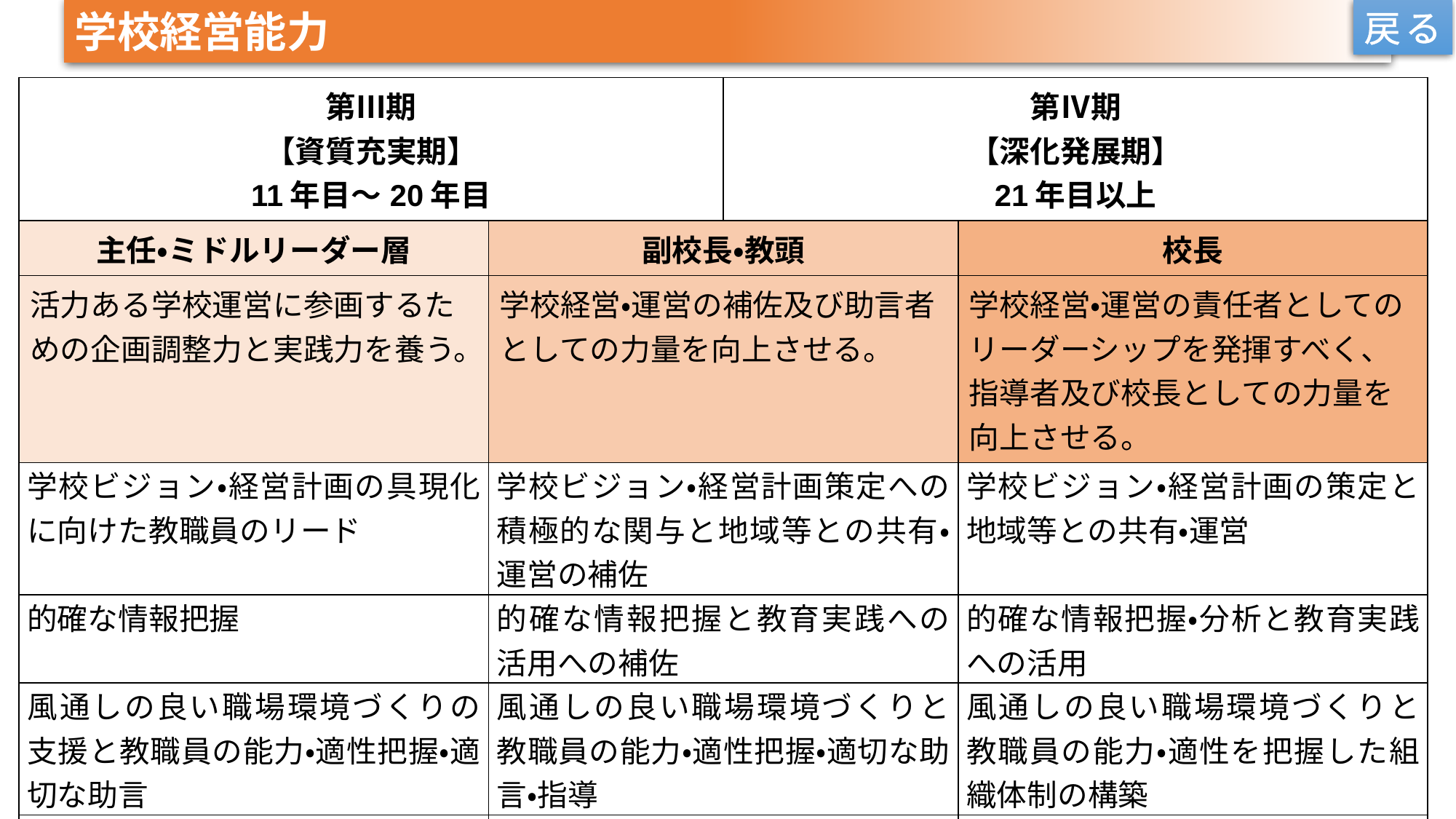

学校経営能力
戻る
| 第Ⅲ期 【資質充実期】 11年目～20年目 |  | 第Ⅳ期 【深化発展期】 21年目以上 |  |
| --- | --- | --- | --- |
| 主任・ミドルリーダー層 | 副校長・教頭 |  | 校長 |
| 活力ある学校運営に参画するための企画調整力と実践力を養う。 | 学校経営・運営の補佐及び助言者としての力量を向上させる。 |  | 学校経営・運営の責任者としてのリーダーシップを発揮すべく、指導者及び校長としての力量を向上させる。 |
| 学校ビジョン・経営計画の具現化に向けた教職員のリード | 学校ビジョン・経営計画策定への積極的な関与と地域等との共有・運営の補佐 |  | 学校ビジョン・経営計画の策定と地域等との共有・運営 |
| 的確な情報把握 | 的確な情報把握と教育実践への活用への補佐 |  | 的確な情報把握・分析と教育実践への活用 |
| 風通しの良い職場環境づくりの支援と教職員の能力・適性把握・適切な助言 | 風通しの良い職場環境づくりと教職員の能力・適性把握・適切な助言・指導 |  | 風通しの良い職場環境づくりと教職員の能力・適性を把握した組織体制の構築 |
| 学校の適切な組織化・運用の視点 | 学校の適切な組織化・運用と効率的・効果的な学校経営の補佐 |  | 学校の適切な組織化・運用と効率的効果的な学校経営 |